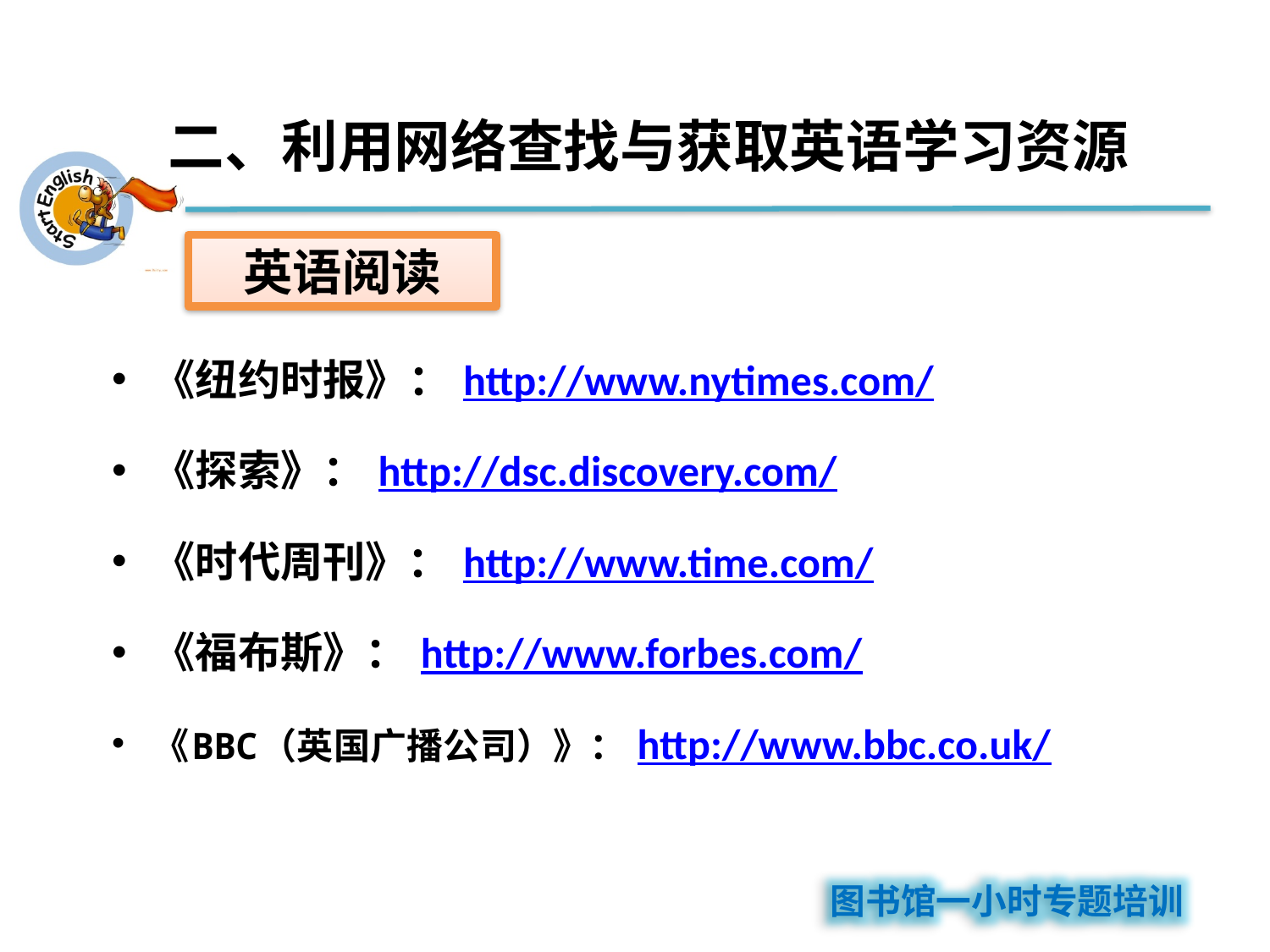

# 二、利用网络查找与获取英语学习资源
英语阅读

《纽约时报》： http://www.nytimes.com/

《探索》： http://dsc.discovery.com/

《时代周刊》： http://www.time.com/

《福布斯》： http://www.forbes.com/

《BBC（英国广播公司）》： http://www.bbc.co.uk/